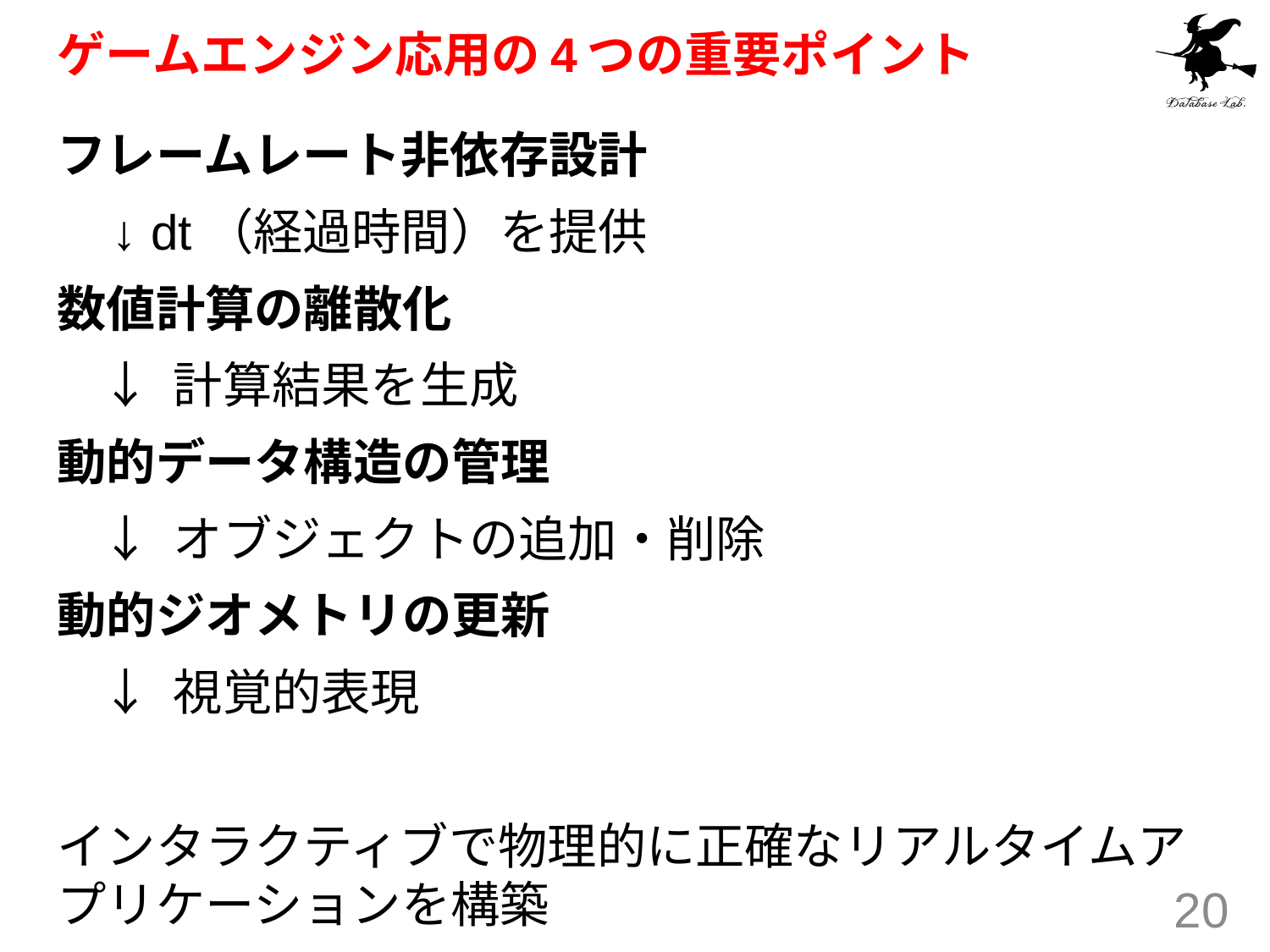

# ゲームエンジン応用の4つの重要ポイント
フレームレート非依存設計
    ↓ dt（経過時間）を提供
数値計算の離散化
    ↓ 計算結果を生成
動的データ構造の管理
    ↓ オブジェクトの追加・削除
動的ジオメトリの更新
    ↓ 視覚的表現

インタラクティブで物理的に正確なリアルタイムアプリケーションを構築
20